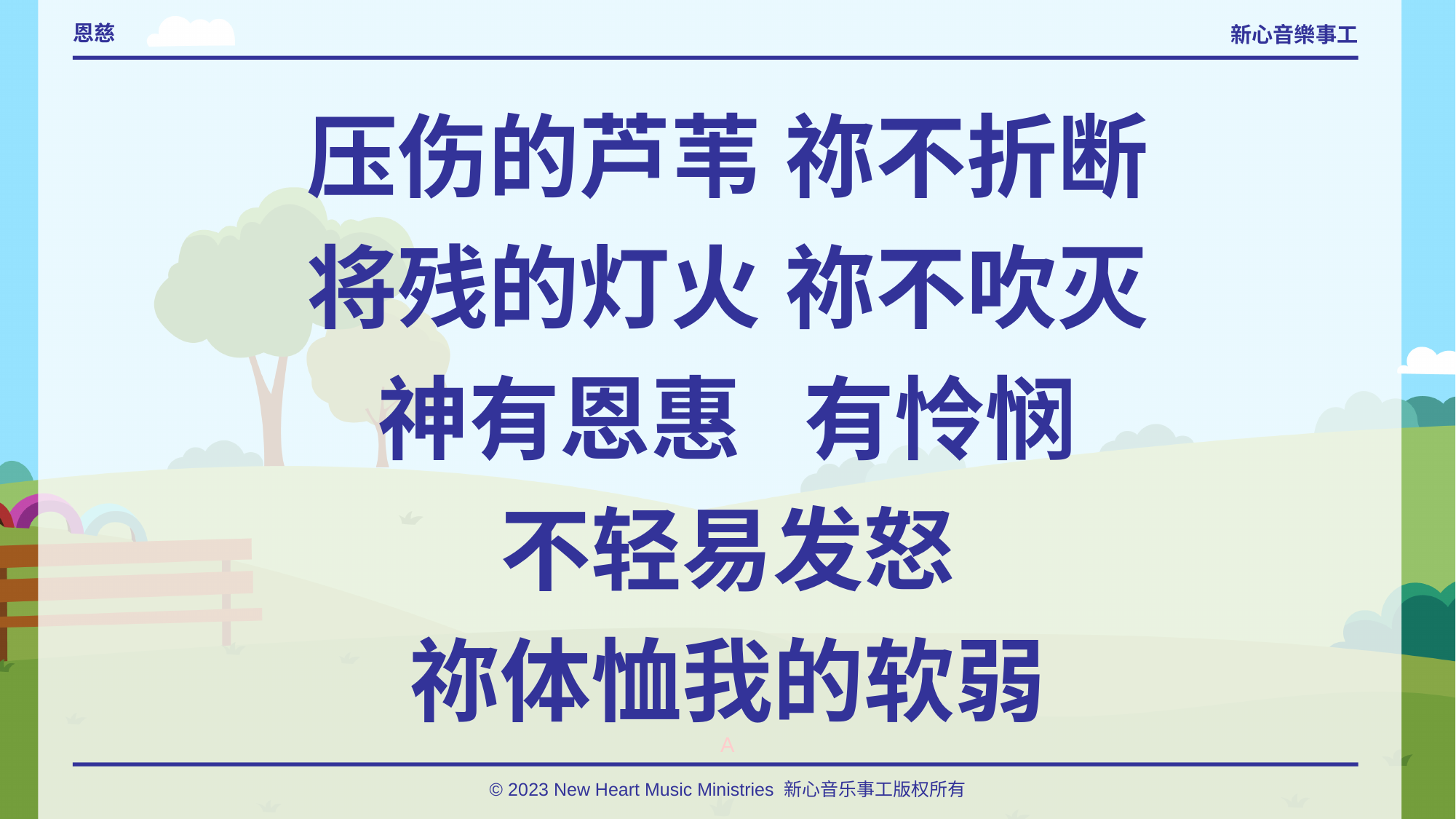

# 恩慈
压伤的芦苇	祢不折断
将残的灯火 	祢不吹灭
神有恩惠   有怜悯
不轻易发怒
祢体恤我的软弱
A
© 2023 New Heart Music Ministries 新心音乐事工版权所有